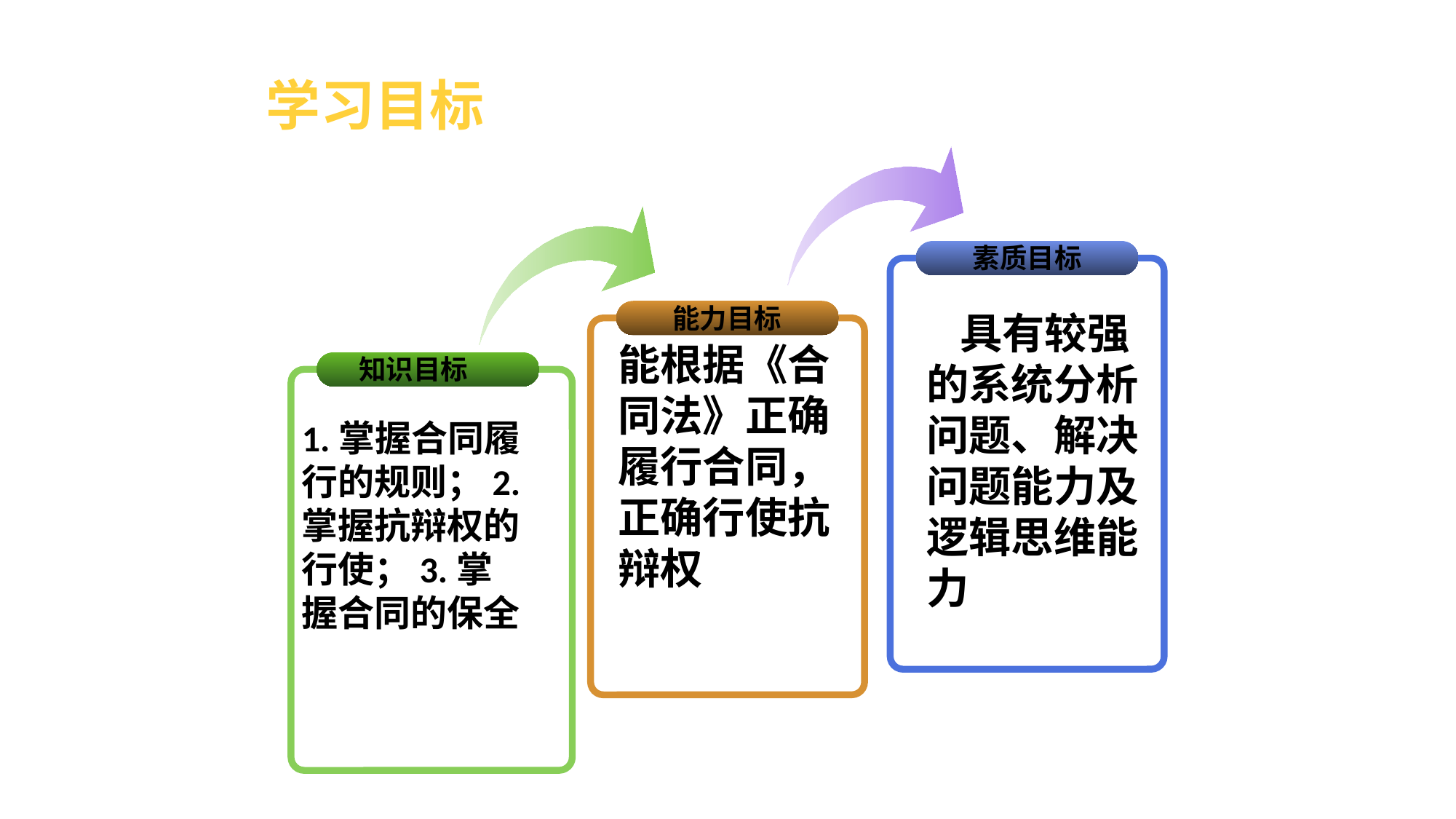

# 学习目标

素质目标

能力目标

   具有较强的系统分析问题、解决问题能力及逻辑思维能力

能根据《合同法》正确履行合同，正确行使抗辩权
知识目标

1.掌握合同履行的规则；2.掌握抗辩权的行使；3.掌握合同的保全